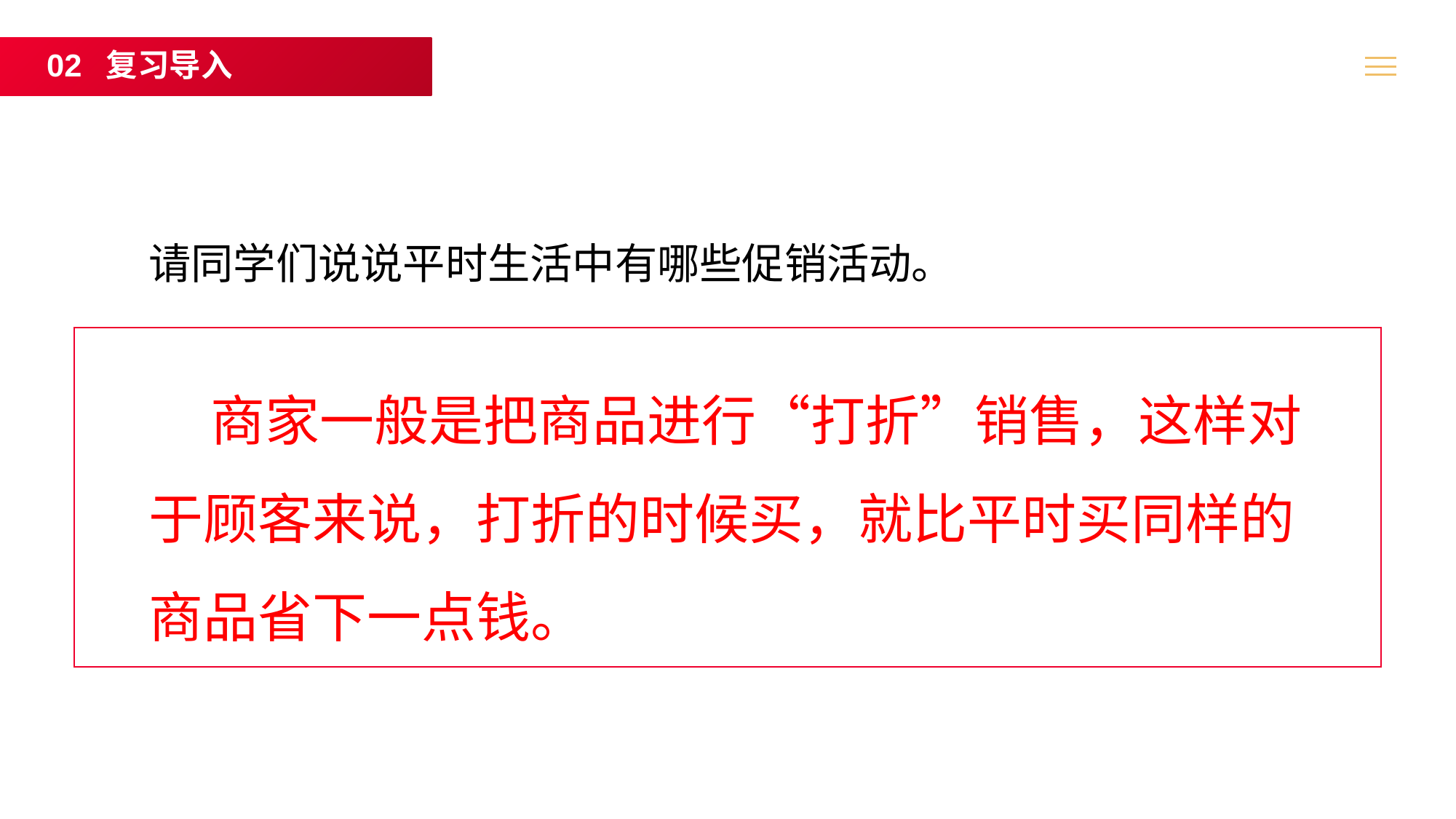

02  复习导入
请同学们说说平时生活中有哪些促销活动。

    商家一般是把商品进行“打折”销售，这样对于顾客来说，打折的时候买，就比平时买同样的商品省下一点钱。